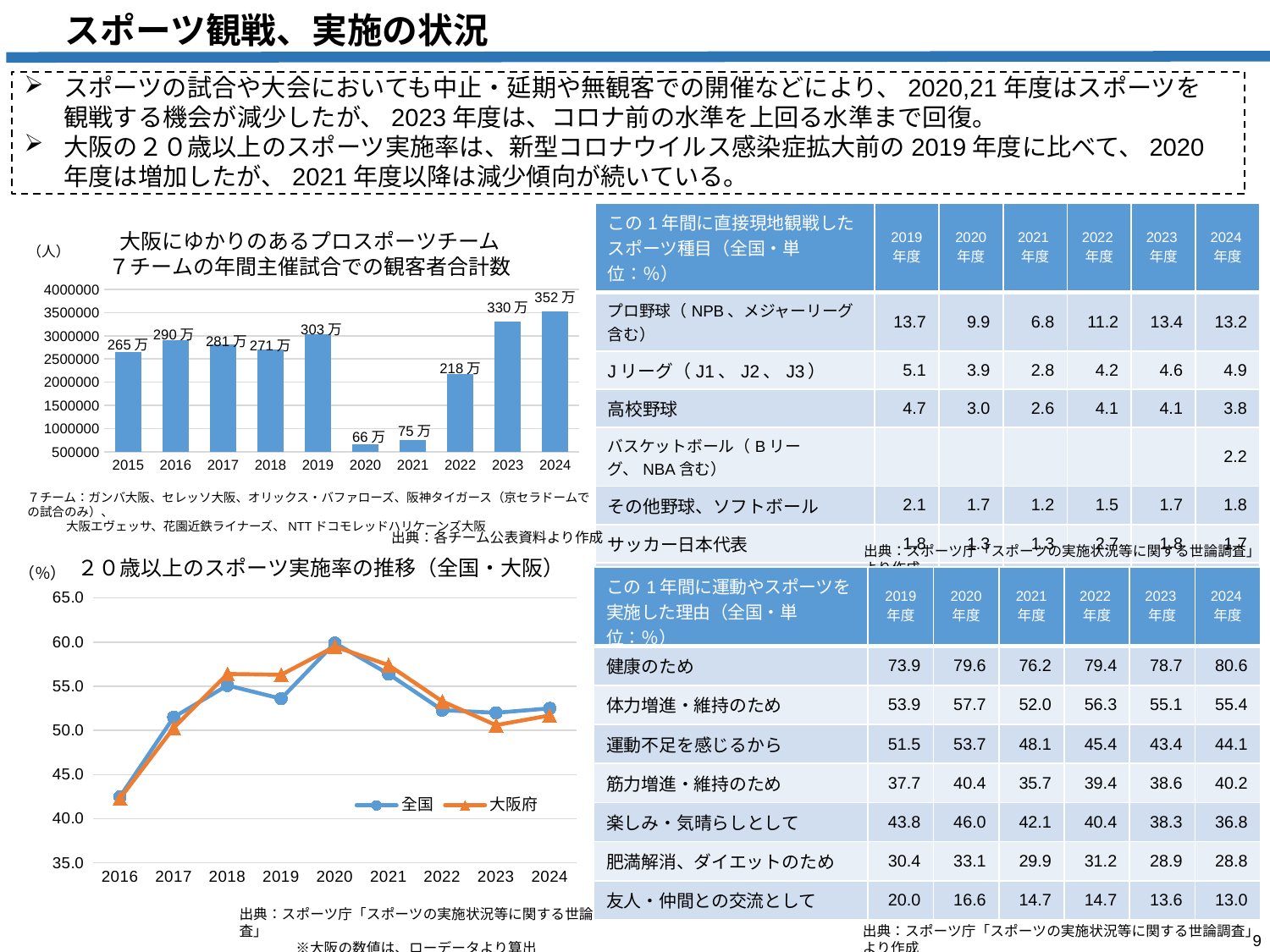

スポーツ観戦、実施の状況
スポーツの試合や大会においても中止・延期や無観客での開催などにより、2020,21年度はスポーツを観戦する機会が減少したが、2023年度は、コロナ前の水準を上回る水準まで回復。
大阪の２０歳以上のスポーツ実施率は、新型コロナウイルス感染症拡大前の2019年度に比べて、2020年度は増加したが、2021年度以降は減少傾向が続いている。

| この1年間に直接現地観戦したスポーツ種目（全国・単位：％） | 2019 年度 | 2020 年度 | 2021年度 | 2022年度 | 2023年度 | 2024年度 |
| --- | --- | --- | --- | --- | --- | --- |
| プロ野球（NPB、メジャーリーグ含む） | 13.7 | 9.9 | 6.8 | 11.2 | 13.4 | 13.2 |
| Jリーグ（J1、J2、J3） | 5.1 | 3.9 | 2.8 | 4.2 | 4.6 | 4.9 |
| 高校野球 | 4.7 | 3.0 | 2.6 | 4.1 | 4.1 | 3.8 |
| バスケットボール（Bリーグ、NBA含む） |  |  |  |  |  | 2.2 |
| その他野球、ソフトボール | 2.1 | 1.7 | 1.2 | 1.5 | 1.7 | 1.8 |
| サッカー日本代表 | 1.8 | 1.3 | 1.3 | 2.7 | 1.8 | 1.7 |
| マラソン、駅伝 | 2.3 | 1.8 | 1.1 | 1.8 | 1.7 | 1.7 |
| ゴルフ | 1.9 | 1.4 | 1.1 | 1.5 | 1.5 | 1.6 |
大阪にゆかりのあるプロスポーツチーム
７チームの年間主催試合での観客者合計数
（人）

### Chart

| Category | 人数 |
|---|---|
| 2015 | 2653404.0 |
| 2016 | 2906534.0 |
| 2017 | 2811626.0 |
| 2018 | 2708630.0 |
| 2019 | 3030617.0 |
| 2020 | 663705.0 |
| 2021 | 752522.0 |
| 2022 | 2177079.0 |
| 2023 | 3299935.0 |
| 2024 | 3522018.0 |
７チーム：ガンバ大阪、セレッソ大阪、オリックス・バファローズ、阪神タイガース（京セラドームでの試合のみ）、
             大阪エヴェッサ、花園近鉄ライナーズ、NTTドコモレッドハリケーンズ大阪
出典：各チーム公表資料より作成
出典：スポーツ庁「スポーツの実施状況等に関する世論調査」より作成
２０歳以上のスポーツ実施率の推移（全国・大阪）
（％）
| この1年間に運動やスポーツを実施した理由（全国・単位：％） | 2019 年度 | 2020 年度 | 2021 年度 | 2022年度 | 2023年度 | 2024年度 |
| --- | --- | --- | --- | --- | --- | --- |
| 健康のため | 73.9 | 79.6 | 76.2 | 79.4 | 78.7 | 80.6 |
| 体力増進・維持のため | 53.9 | 57.7 | 52.0 | 56.3 | 55.1 | 55.4 |
| 運動不足を感じるから | 51.5 | 53.7 | 48.1 | 45.4 | 43.4 | 44.1 |
| 筋力増進・維持のため | 37.7 | 40.4 | 35.7 | 39.4 | 38.6 | 40.2 |
| 楽しみ・気晴らしとして | 43.8 | 46.0 | 42.1 | 40.4 | 38.3 | 36.8 |
| 肥満解消、ダイエットのため | 30.4 | 33.1 | 29.9 | 31.2 | 28.9 | 28.8 |
| 友人・仲間との交流として | 20.0 | 16.6 | 14.7 | 14.7 | 13.6 | 13.0 |

### Chart

| Category | 全国 | 大阪府 |
|---|---|---|
| 2016 | 42.5 | 42.3 |
| 2017 | 51.5 | 50.3 |
| 2018 | 55.1 | 56.4 |
| 2019 | 53.6 | 56.3 |
| 2020 | 59.9 | 59.5 |
| 2021 | 56.4 | 57.4 |
| 2022 | 52.3 | 53.3 |
| 2023 | 52.0 | 50.6 |
| 2024 | 52.5 | 51.7 |
出典：スポーツ庁「スポーツの実施状況等に関する世論調査」
　　　　※大阪の数値は、ローデータより算出
9
出典：スポーツ庁「スポーツの実施状況等に関する世論調査」より作成